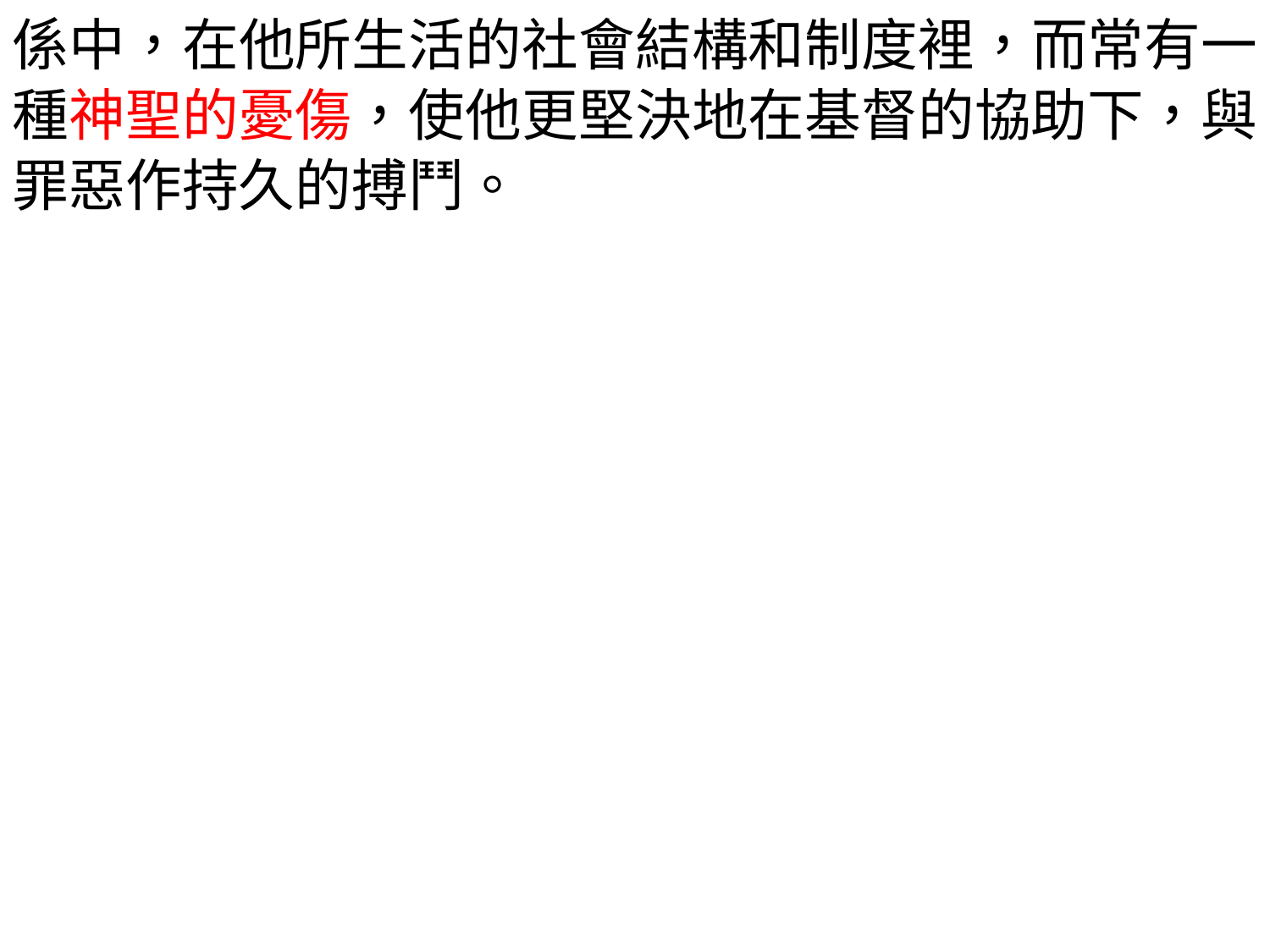

係中，在他所生活的社會結構和制度裡，而常有一種神聖的憂傷，使他更堅決地在基督的協助下，與罪惡作持久的搏鬥。